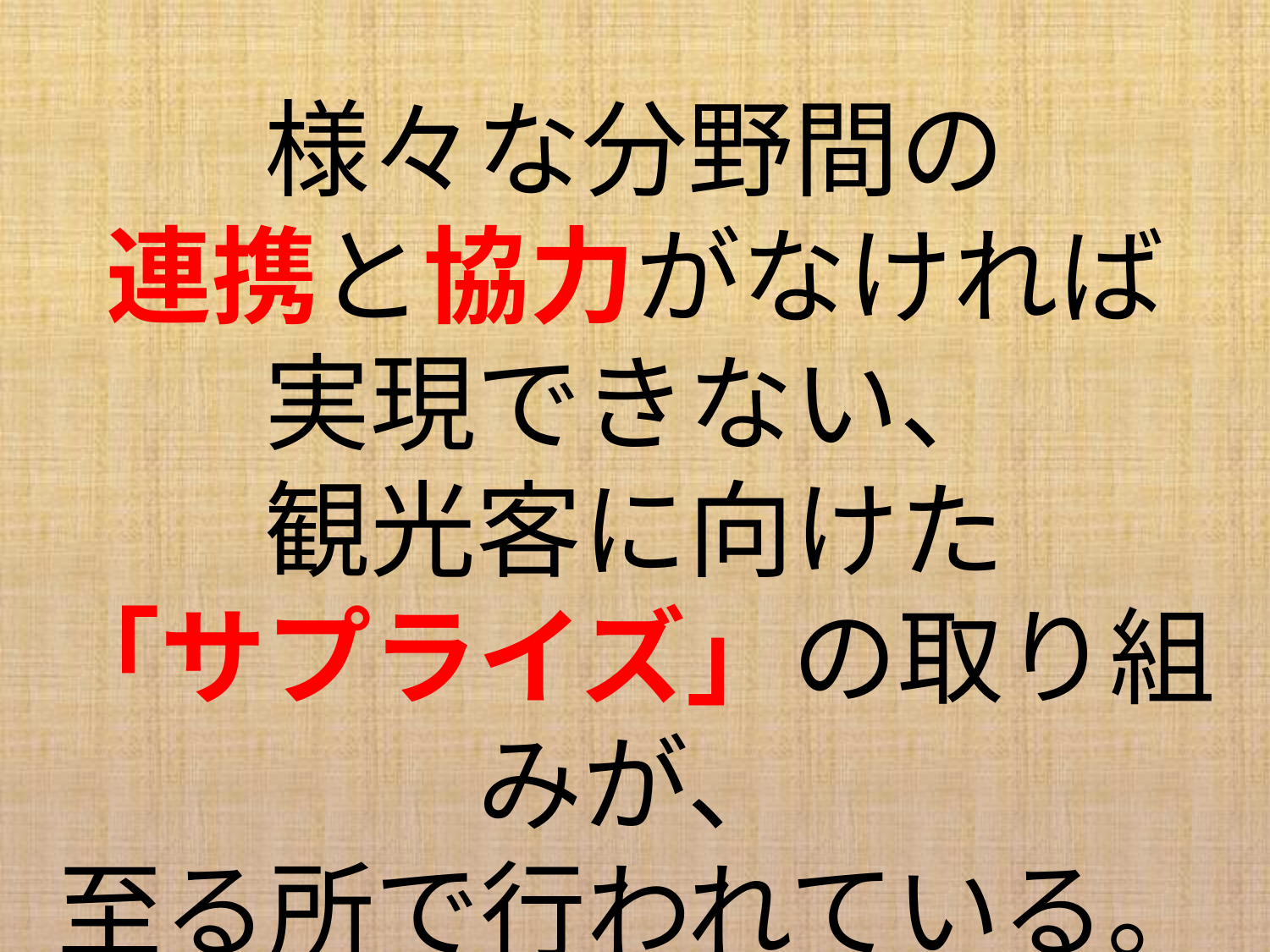

様々な分野間の
連携と協力がなければ
実現できない、
観光客に向けた
「サプライズ」の取り組みが、
至る所で行われている。